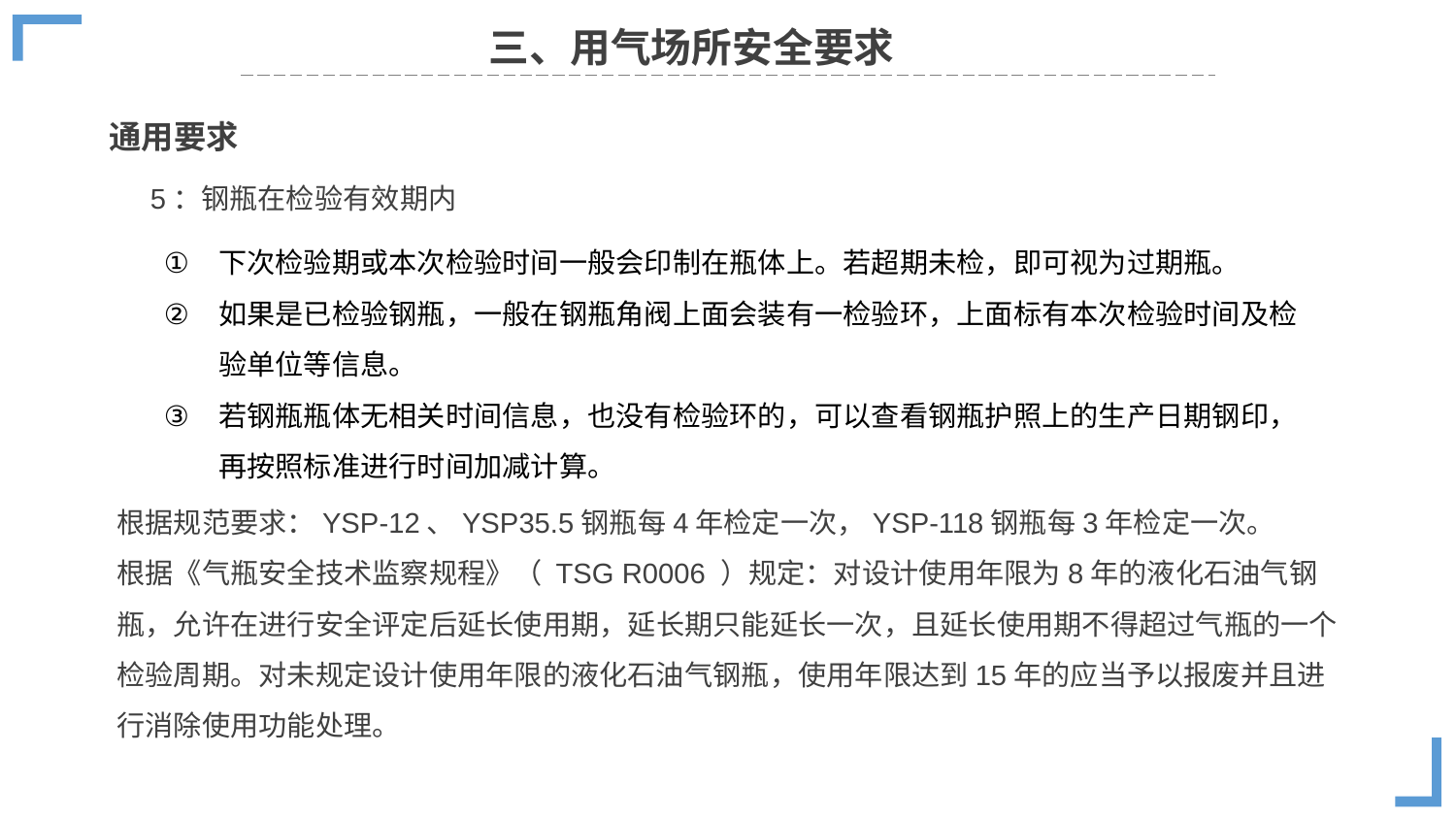

三、用气场所安全要求
通用要求
5：钢瓶在检验有效期内
下次检验期或本次检验时间一般会印制在瓶体上。若超期未检，即可视为过期瓶。
如果是已检验钢瓶，一般在钢瓶角阀上面会装有一检验环，上面标有本次检验时间及检验单位等信息。
若钢瓶瓶体无相关时间信息，也没有检验环的，可以查看钢瓶护照上的生产日期钢印，再按照标准进行时间加减计算。
根据规范要求：YSP-12、YSP35.5钢瓶每4年检定一次，YSP-118钢瓶每3年检定一次。
根据《气瓶安全技术监察规程》（ TSG R0006 ）规定：对设计使用年限为8年的液化石油气钢瓶，允许在进行安全评定后延长使用期，延长期只能延长一次，且延长使用期不得超过气瓶的一个检验周期。对未规定设计使用年限的液化石油气钢瓶，使用年限达到15年的应当予以报废并且进行消除使用功能处理。